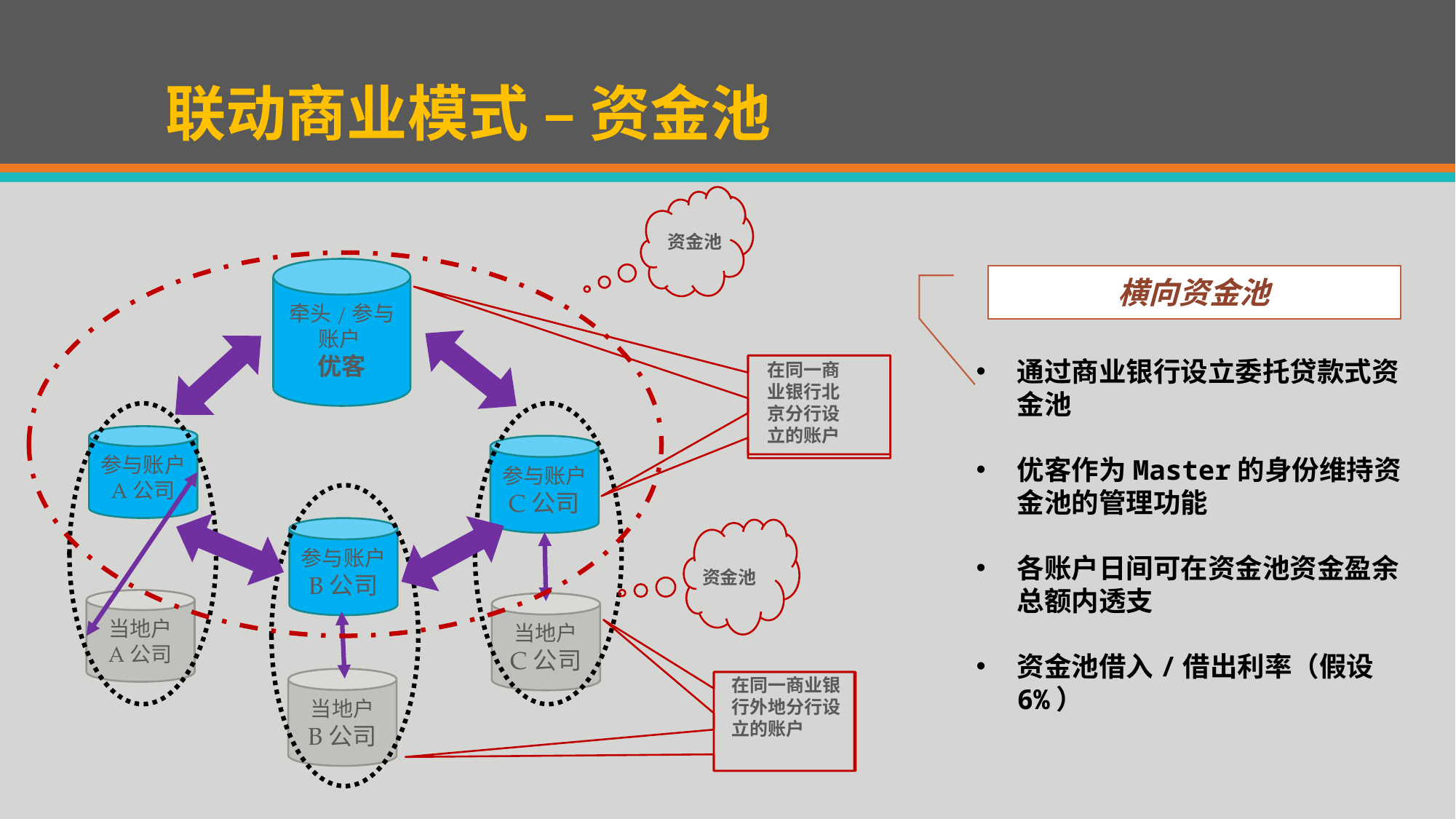

# 联动商业模式 – 资金池

资金池

牵头/参与
账户
优客

在同一商业银行北京分行设立的账户

参与账户
A公司
参与账户
C公司

参与账户
B公司

资金池
当地户
A公司
当地户
C公司
在同一商业银行外地分行设立的账户
当地户
B公司

横向资金池

通过商业银行设立委托贷款式资金池

优客作为Master的身份维持资金池的管理功能

各账户日间可在资金池资金盈余总额内透支

资金池借入/借出利率（假设6%）